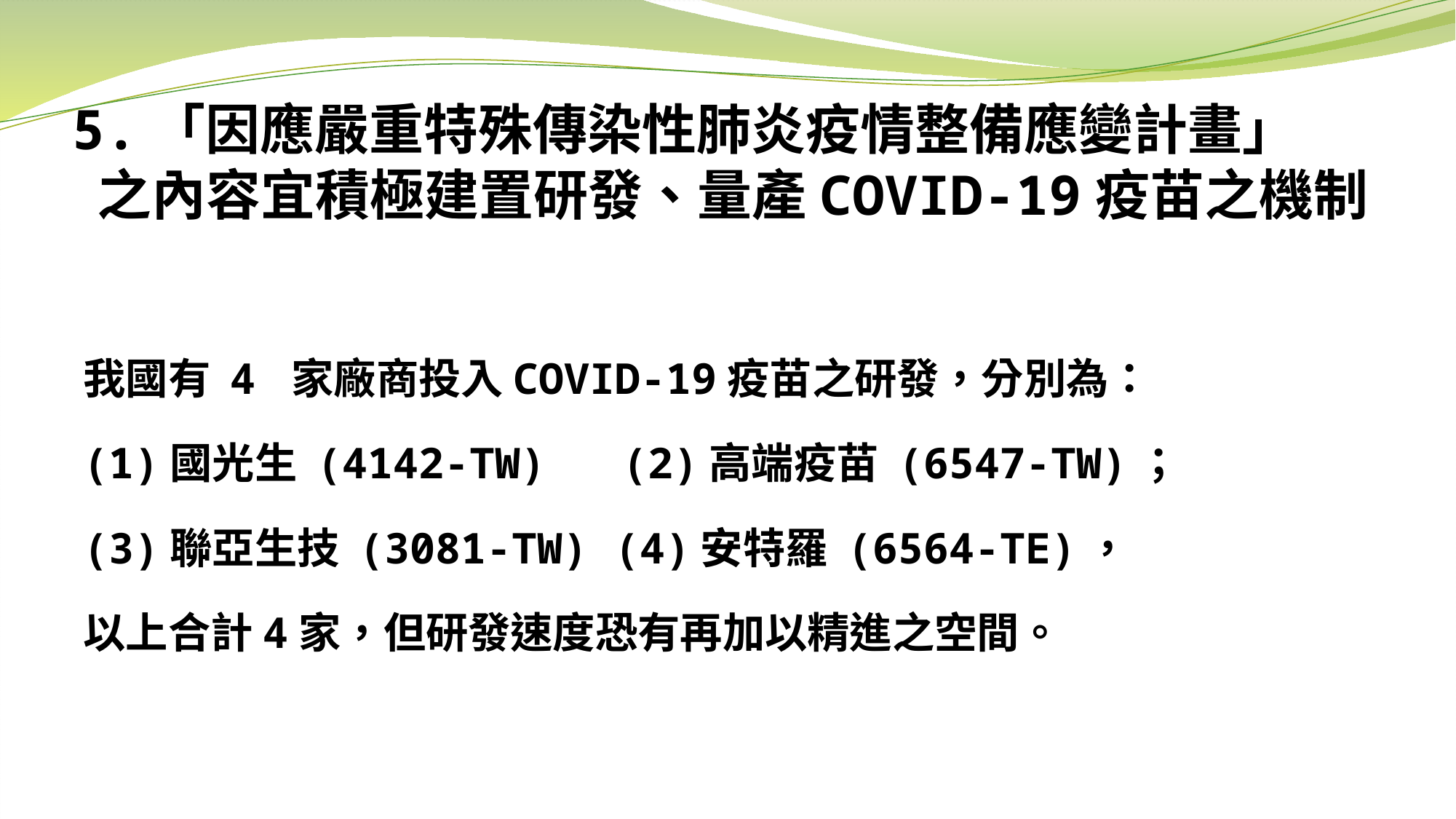

# 5.「因應嚴重特殊傳染性肺炎疫情整備應變計畫」 之內容宜積極建置研發、量產COVID-19疫苗之機制
我國有 4 家廠商投入COVID-19疫苗之研發，分別為：
(1)國光生 (4142-TW)   (2)高端疫苗 (6547-TW)；
(3)聯亞生技 (3081-TW) (4)安特羅 (6564-TE)，
以上合計4家，但研發速度恐有再加以精進之空間。